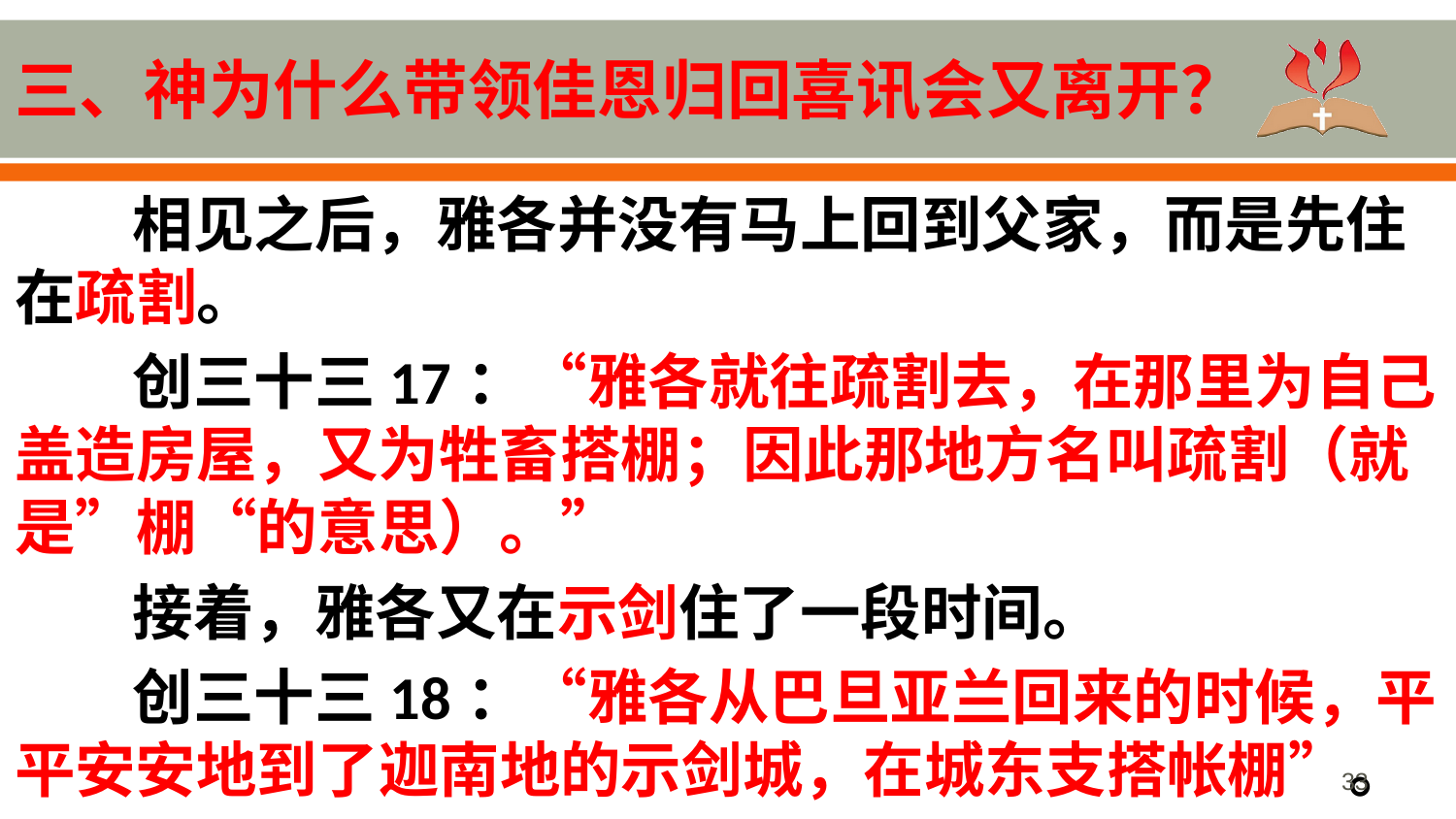

# 三、神为什么带领佳恩归回喜讯会又离开？
相见之后，雅各并没有马上回到父家，而是先住在疏割。
创三十三17：“雅各就往疏割去，在那里为自己盖造房屋，又为牲畜搭棚；因此那地方名叫疏割（就是”棚“的意思）。”
接着，雅各又在示剑住了一段时间。
创三十三18：“雅各从巴旦亚兰回来的时候，平平安安地到了迦南地的示剑城，在城东支搭帐棚”。

33